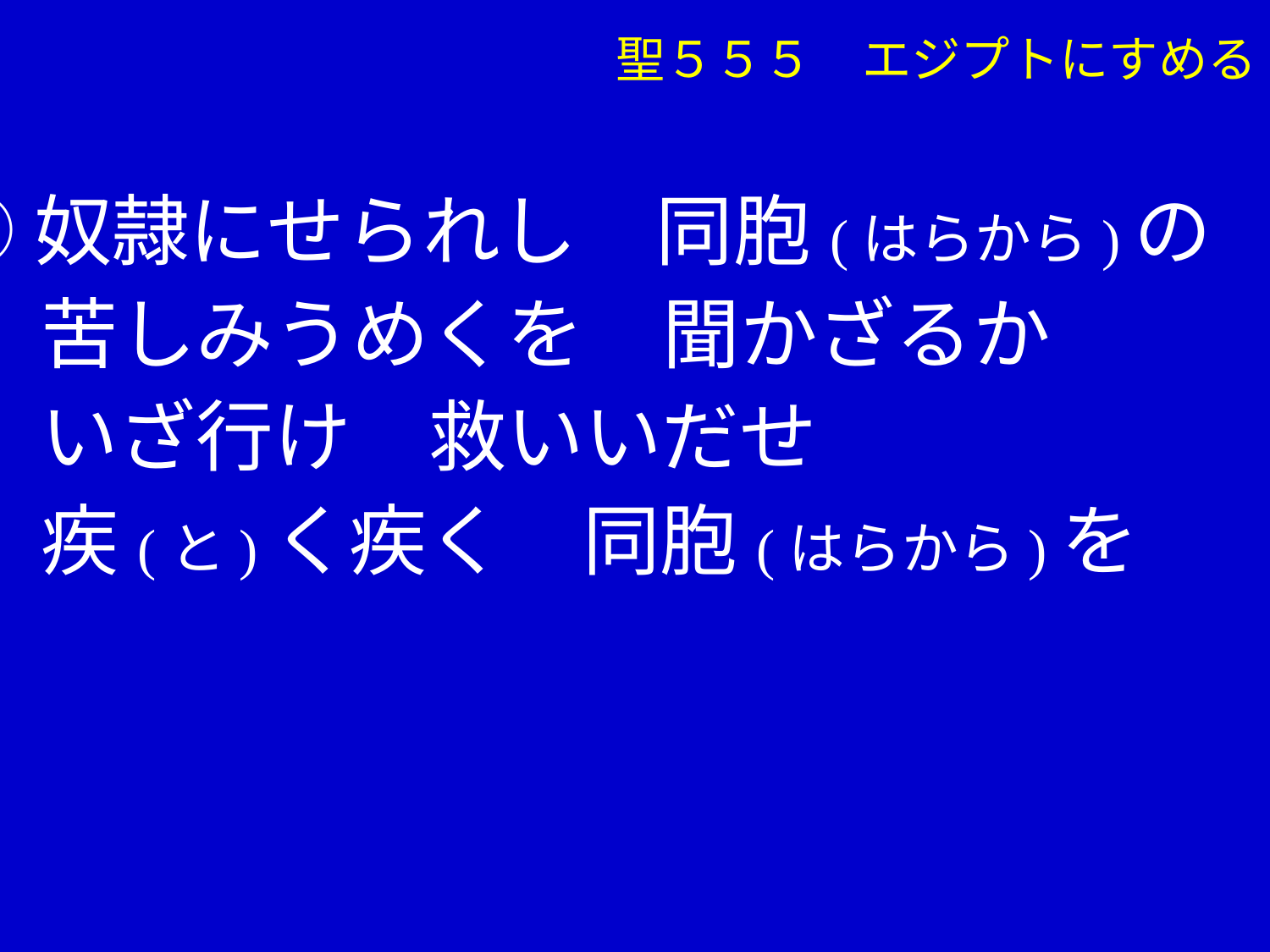

聖５５５　エジプトにすめる
 ④奴隷にせられし　同胞(はらから)の
　  苦しみうめくを　聞かざるか
　  いざ行け　救いいだせ
　  疾(と)く疾く　同胞(はらから)を